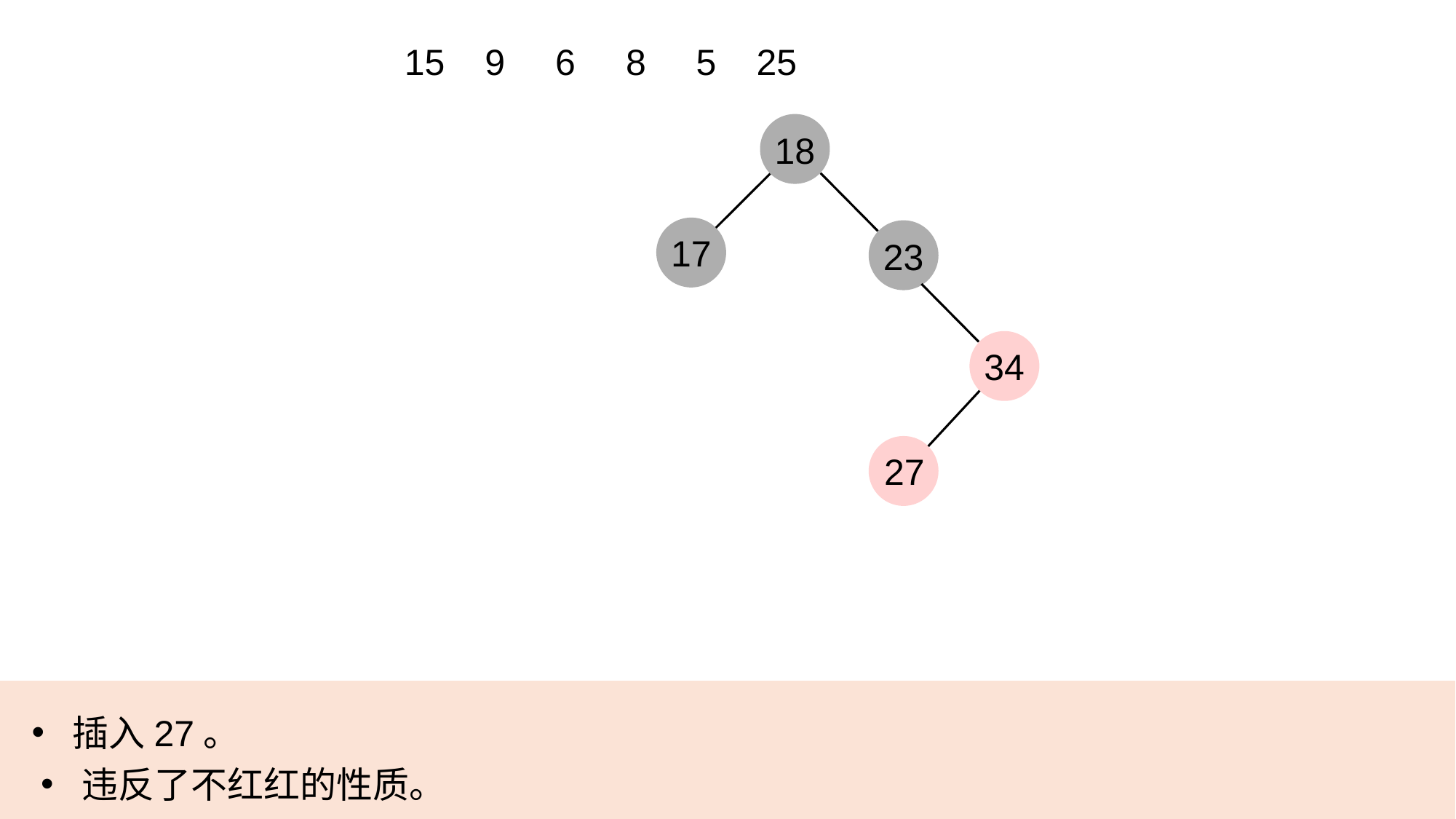

15
9
6
8
5
25

18

17
23

34

27

插入27。
违反了不红红的性质。